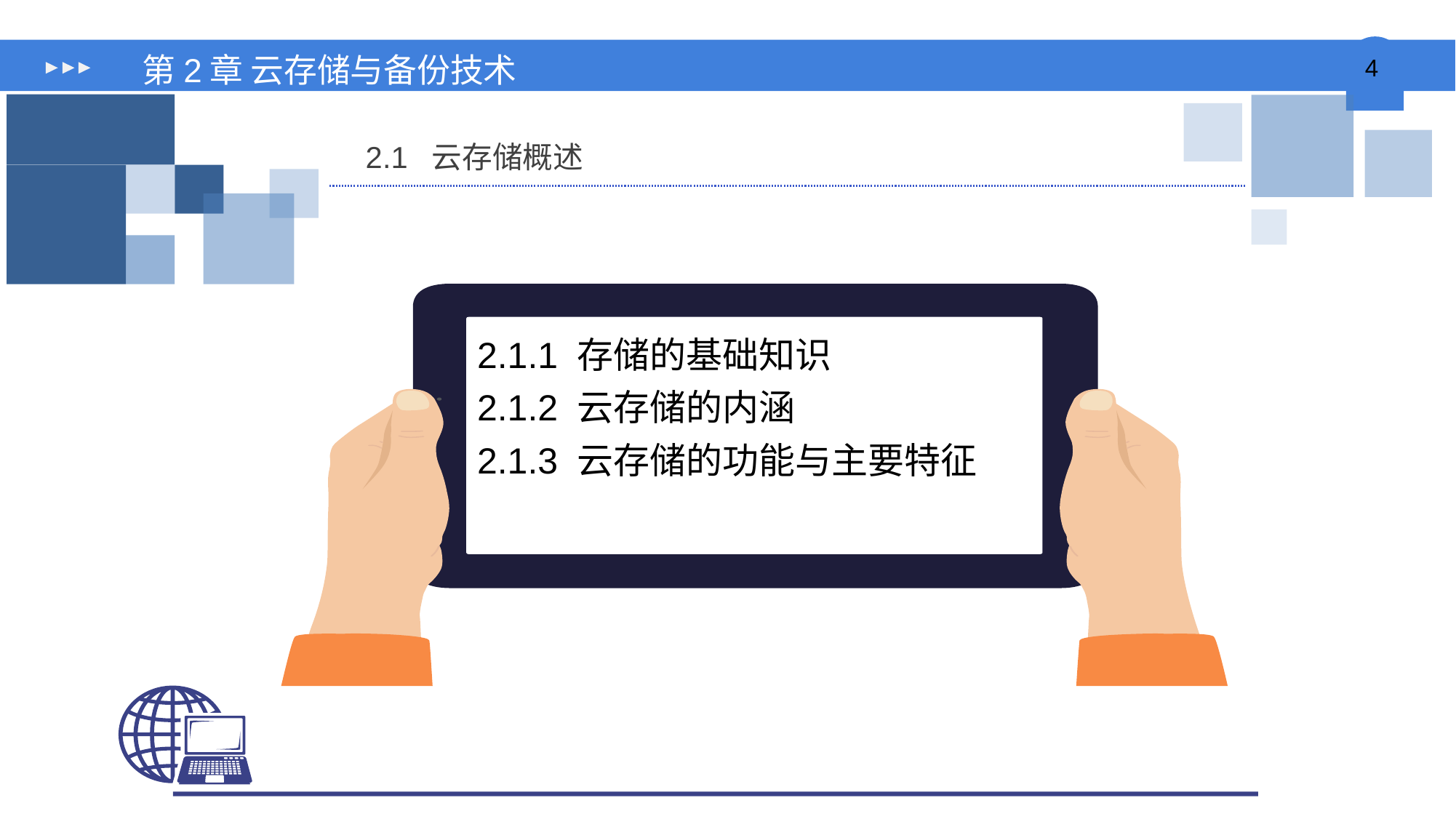

# 第2章 云存储与备份技术
2.1  云存储概述

2.1.1 存储的基础知识
2.1.2 云存储的内涵
2.1.3 云存储的功能与主要特征